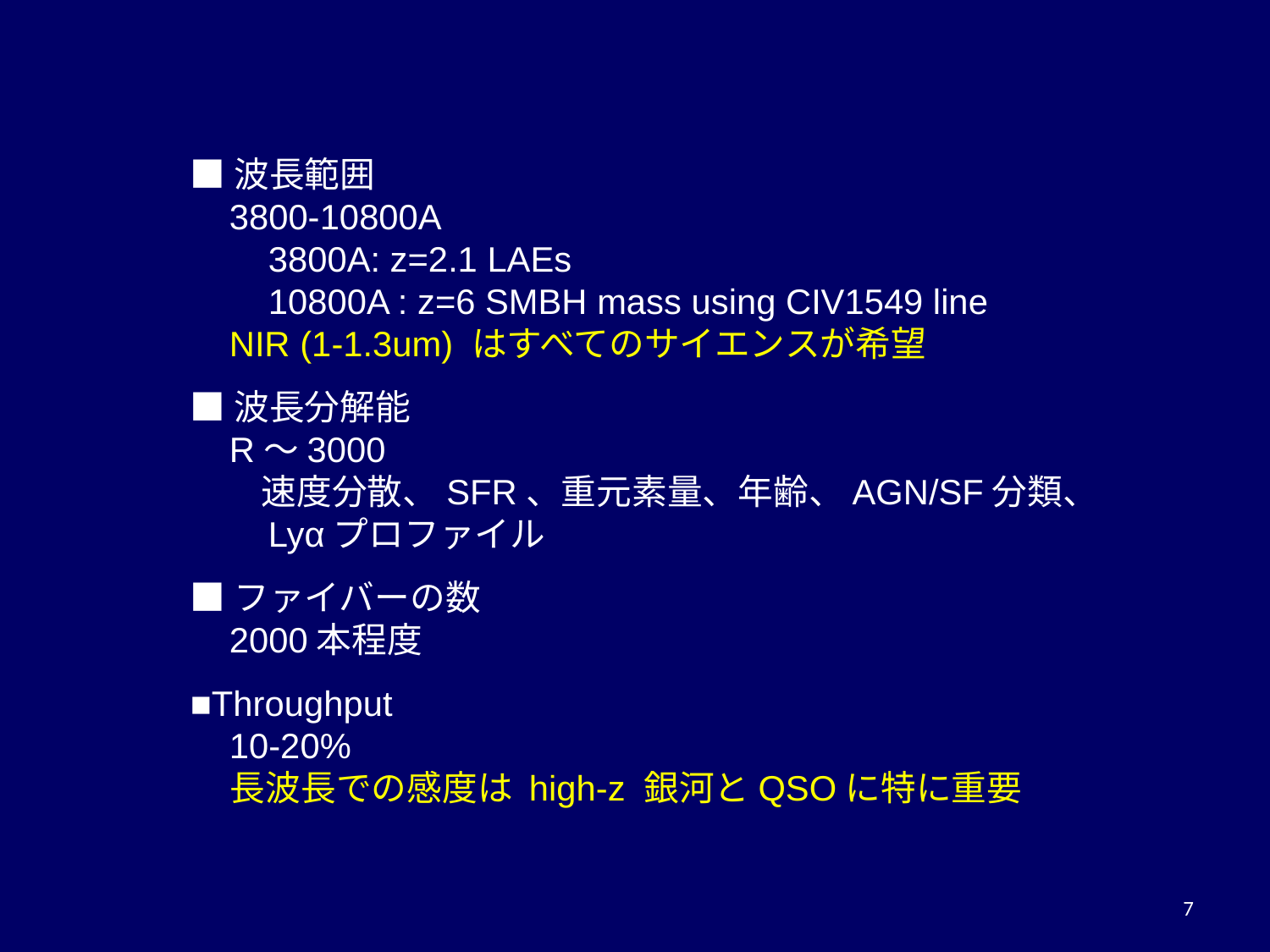

■波長範囲
    3800-10800A
        3800A: z=2.1 LAEs
        10800A : z=6 SMBH mass using CIV1549 line
    NIR (1-1.3um) はすべてのサイエンスが希望

■波長分解能
    R～3000
        速度分散、SFR、重元素量、年齢、AGN/SF分類、
        Lyαプロファイル

■ファイバーの数
    2000本程度

■Throughput
    10-20%
    長波長での感度は high-z 銀河とQSOに特に重要
7